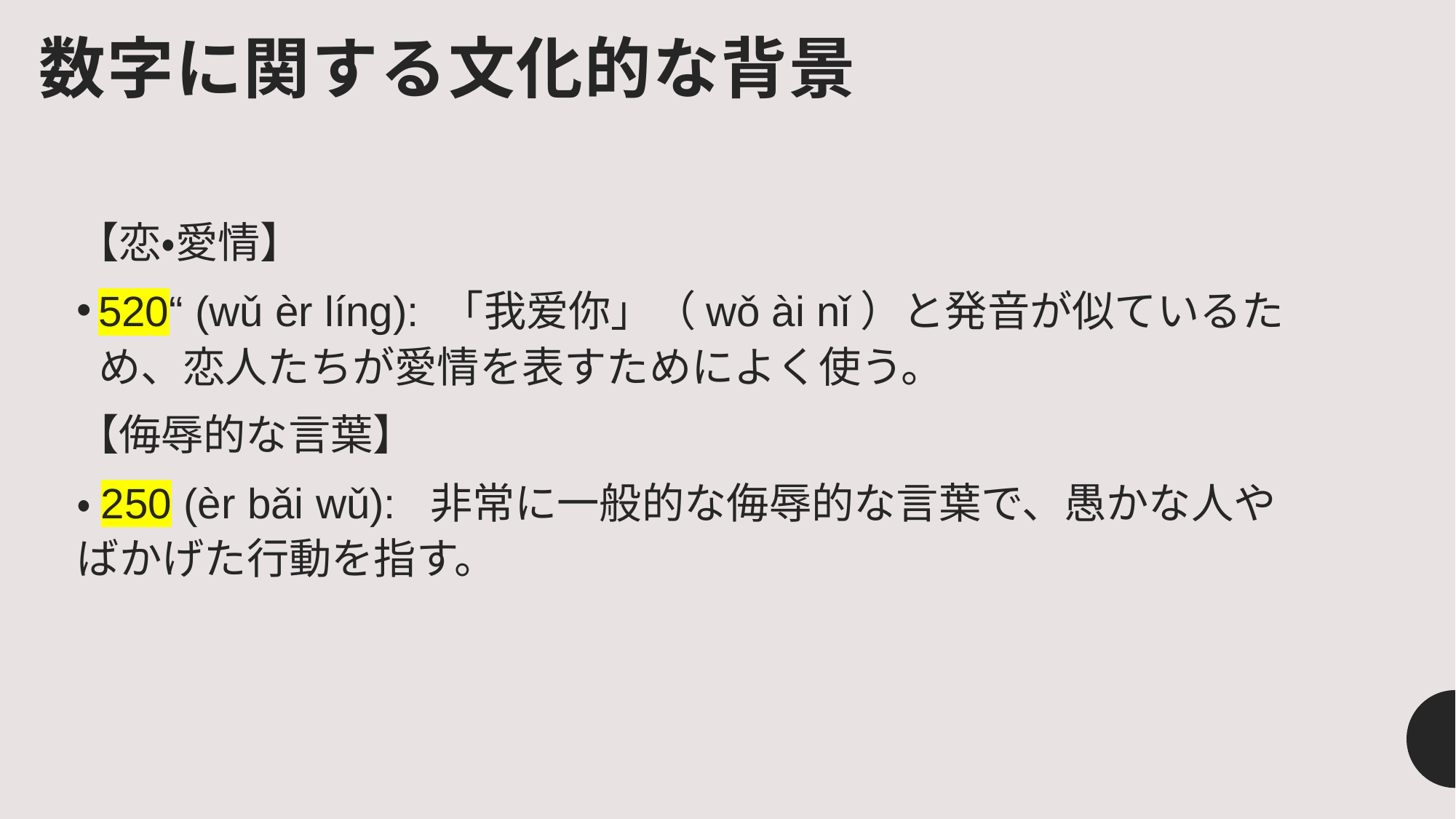

数字に関する文化的な背景
【恋・愛情】
520“ (wǔ èr líng): 「我爱你」（wǒ ài nǐ）と発音が似ているため、恋人たちが愛情を表すためによく使う。
【侮辱的な言葉】
・250 (èr bǎi wǔ):  非常に一般的な侮辱的な言葉で、愚かな人やばかげた行動を指す。